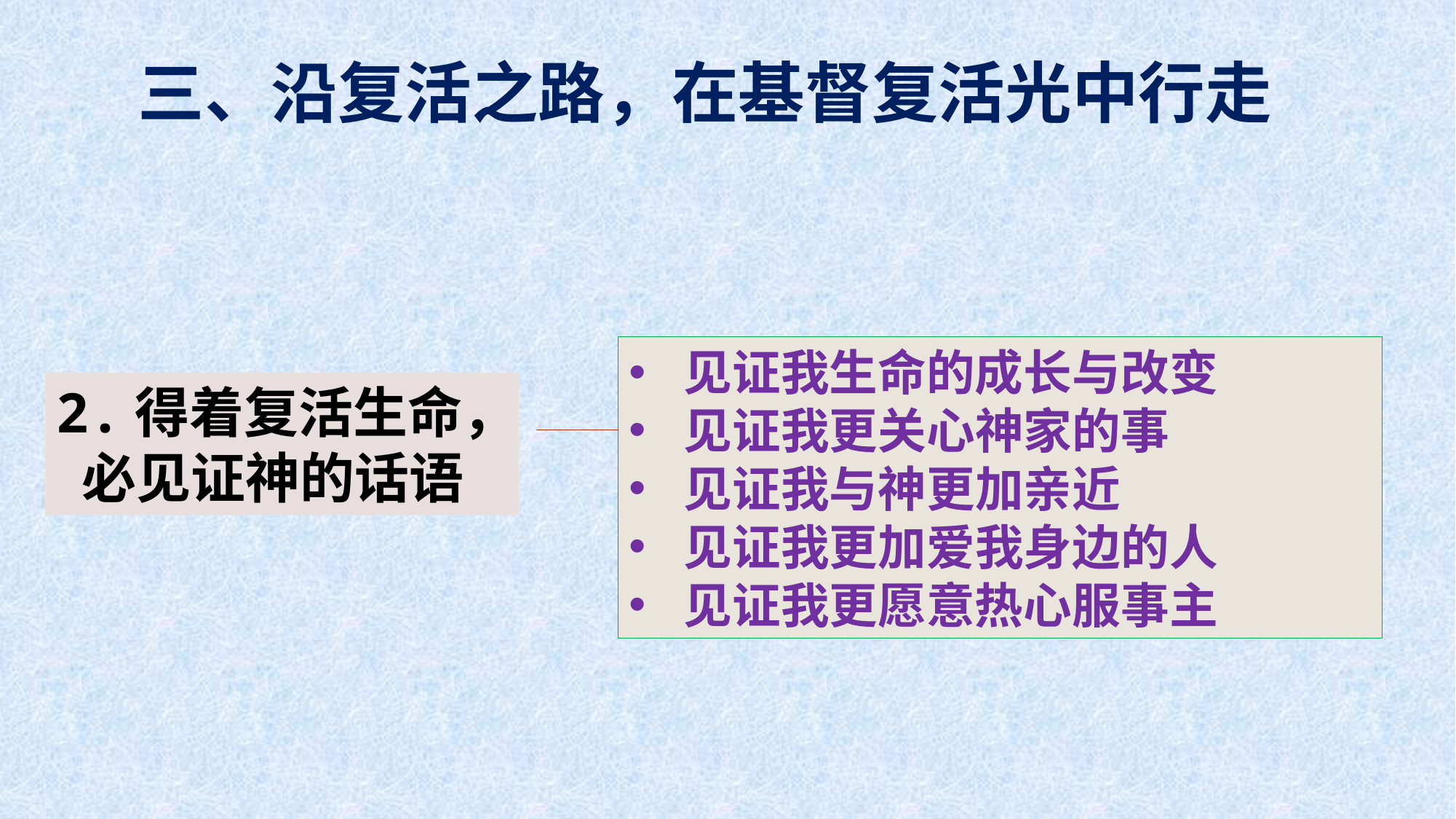

三、沿复活之路，在基督复活光中行走

见证我生命的成长与改变
见证我更关心神家的事
见证我与神更加亲近
见证我更加爱我身边的人
见证我更愿意热心服事主
2.得着复活生命，
 必见证神的话语